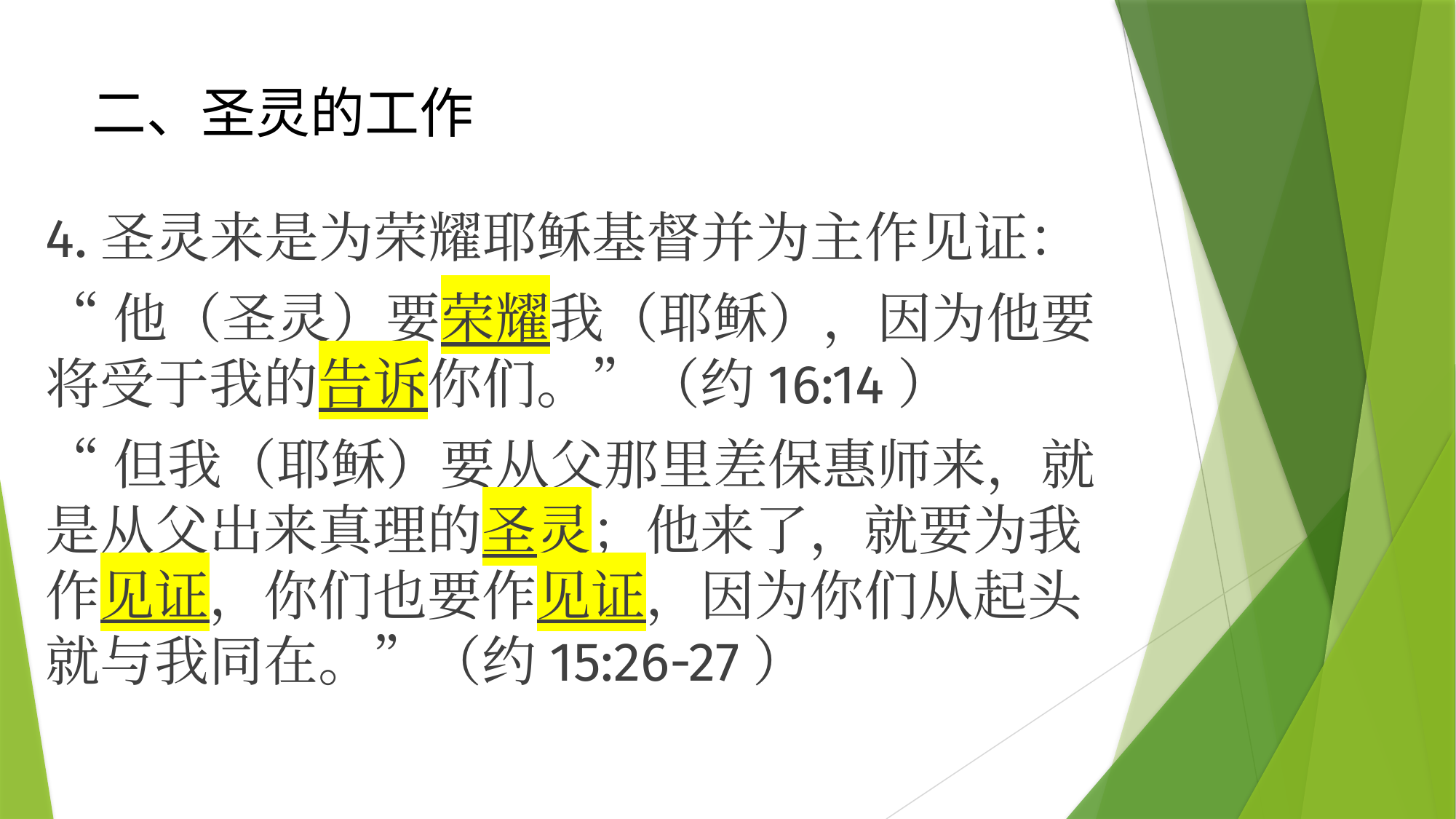

# 二、圣灵的工作

4.圣灵来是为荣耀耶稣基督并为主作见证：
“他（圣灵）要荣耀我（耶稣），因为他要将受于我的告诉你们。”（约16:14）
“但我（耶稣）要从父那里差保惠师来，就是从父出来真理的圣灵；他来了，就要为我作见证，你们也要作见证，因为你们从起头就与我同在。”（约15:26-27）